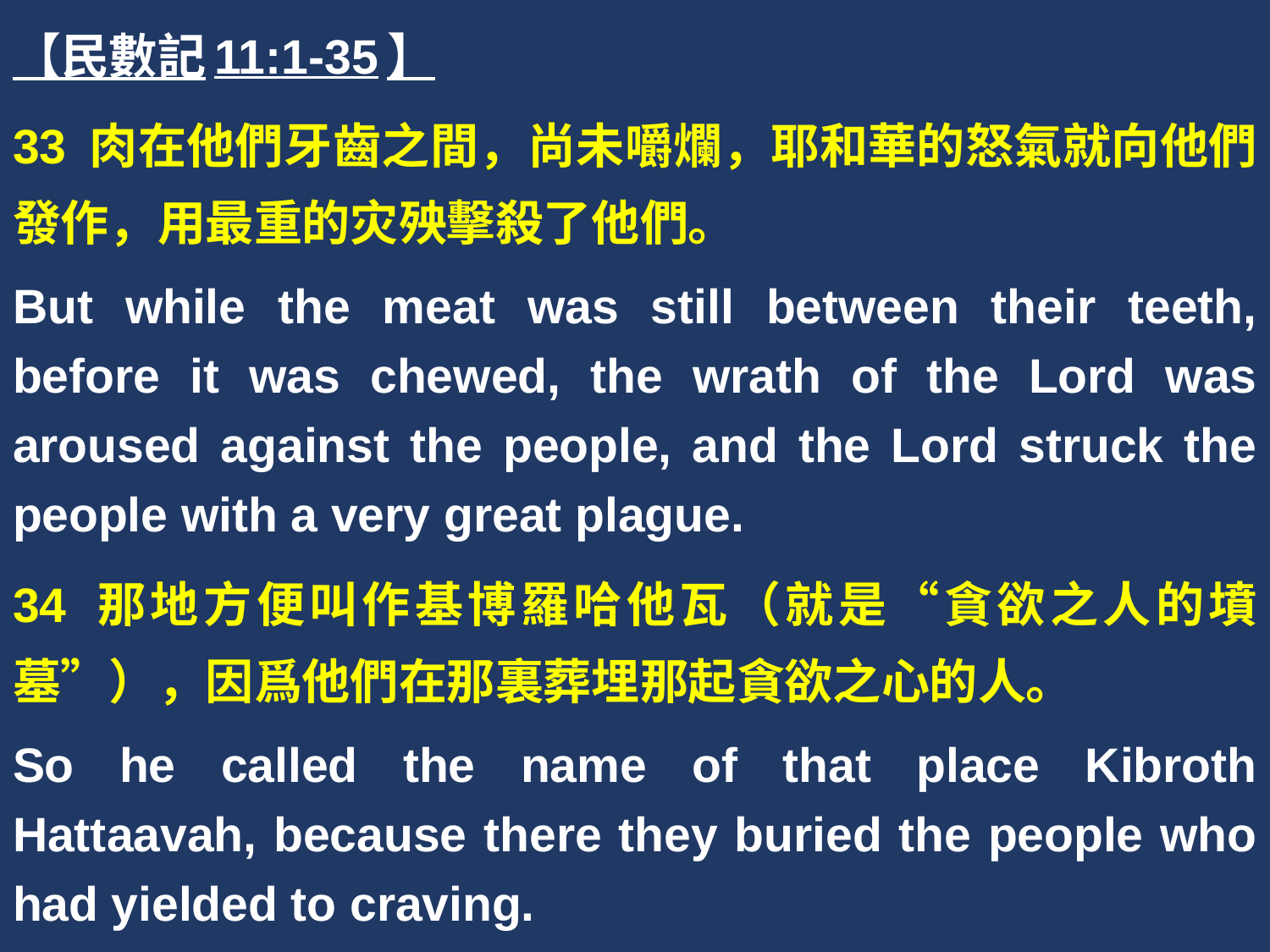

【民數記11:1-35】
33 肉在他們牙齒之間，尚未嚼爛，耶和華的怒氣就向他們發作，用最重的灾殃擊殺了他們。
But while the meat was still between their teeth, before it was chewed, the wrath of the Lord was aroused against the people, and the Lord struck the people with a very great plague.
34 那地方便叫作基博羅哈他瓦（就是“貪欲之人的墳墓”），因爲他們在那裏葬埋那起貪欲之心的人。
So he called the name of that place Kibroth Hattaavah, because there they buried the people who had yielded to craving.